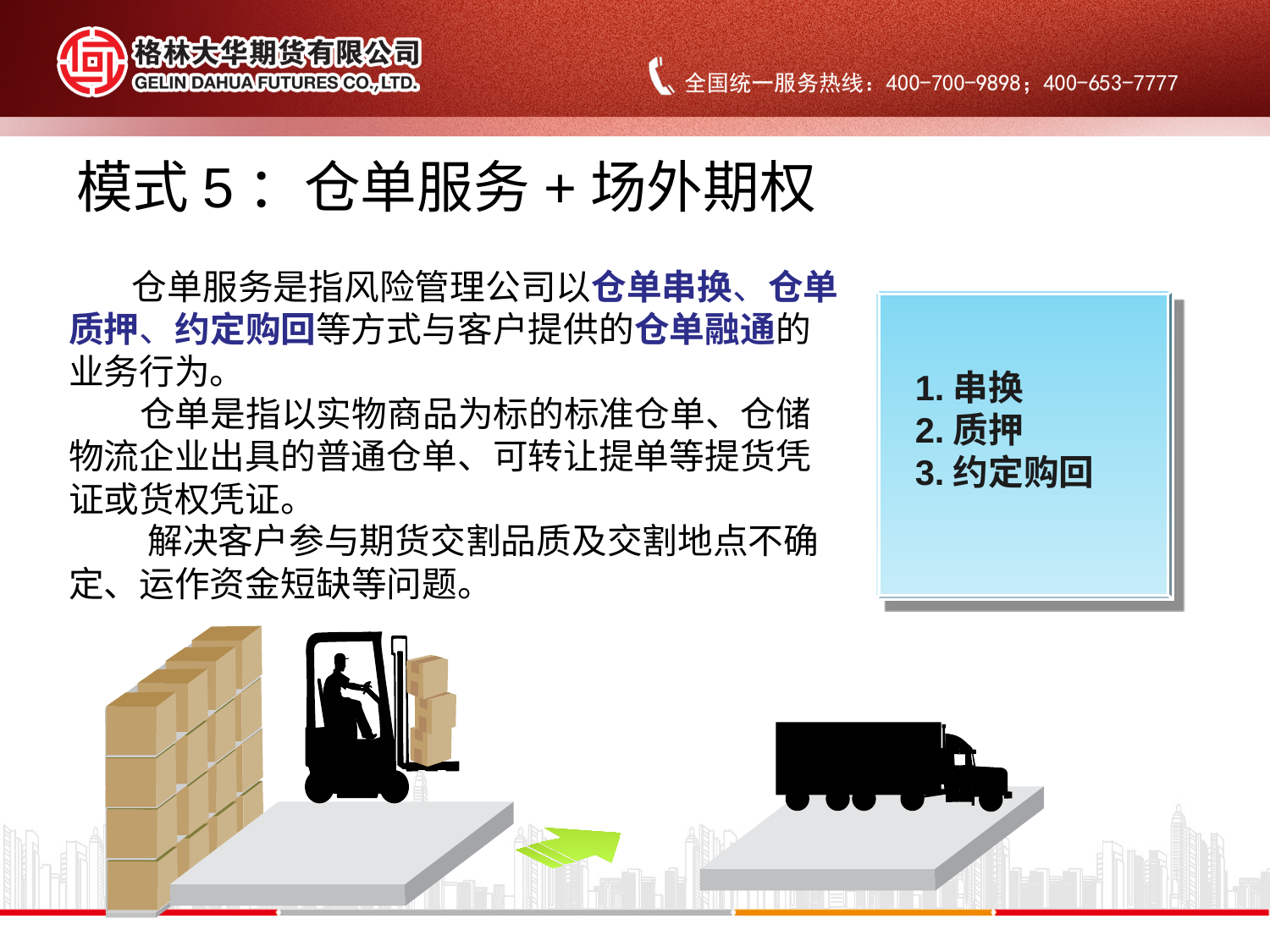

# 模式5：仓单服务+场外期权
       仓单服务是指风险管理公司以仓单串换、仓单质押、约定购回等方式与客户提供的仓单融通的业务行为。
        仓单是指以实物商品为标的标准仓单、仓储物流企业出具的普通仓单、可转让提单等提货凭证或货权凭证。
         解决客户参与期货交割品质及交割地点不确定、运作资金短缺等问题。

1.串换
2.质押
3.约定购回